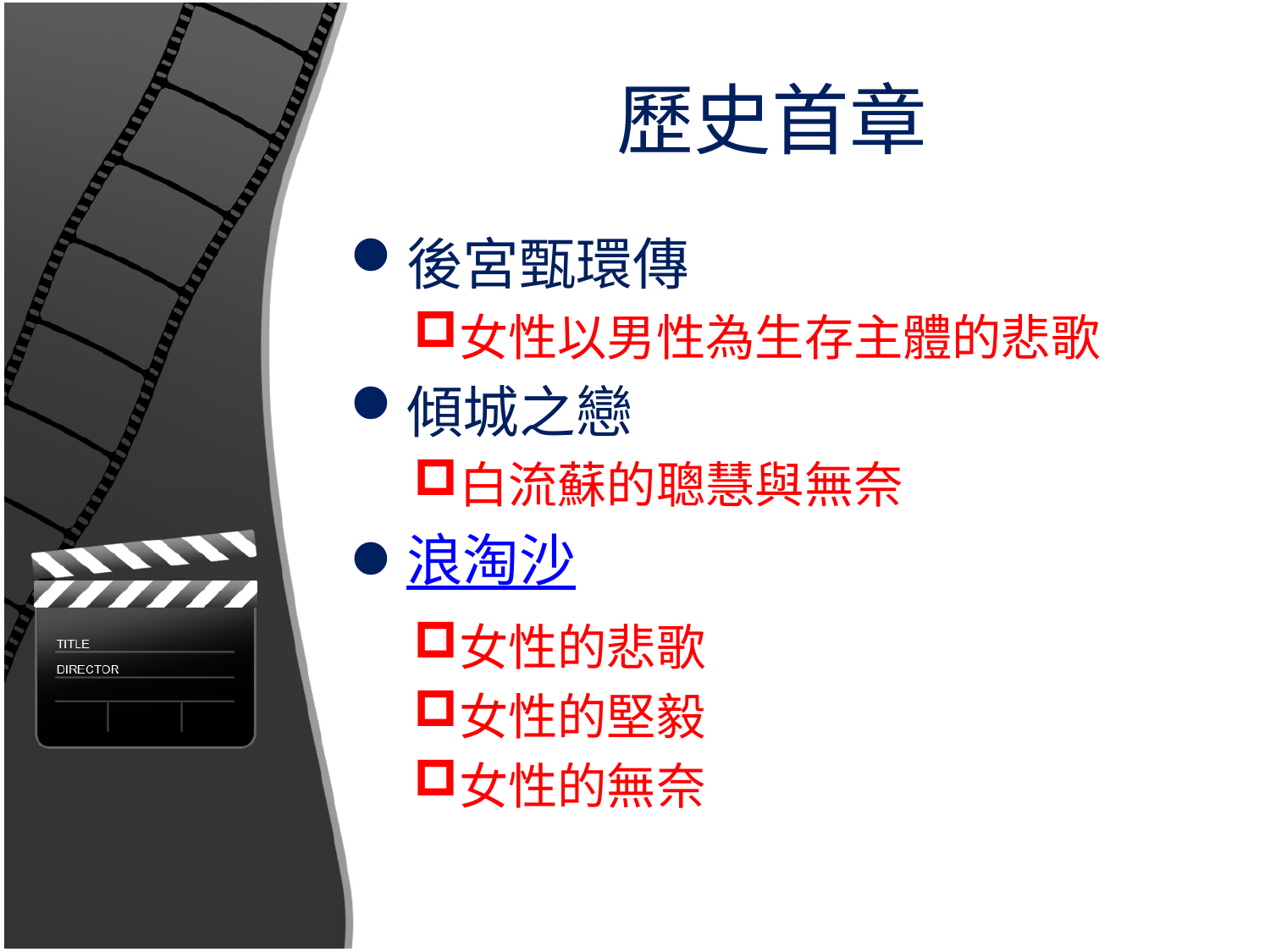

# 歷史首章
後宮甄環傳
女性以男性為生存主體的悲歌
傾城之戀
白流蘇的聰慧與無奈
浪淘沙
女性的悲歌
女性的堅毅
女性的無奈